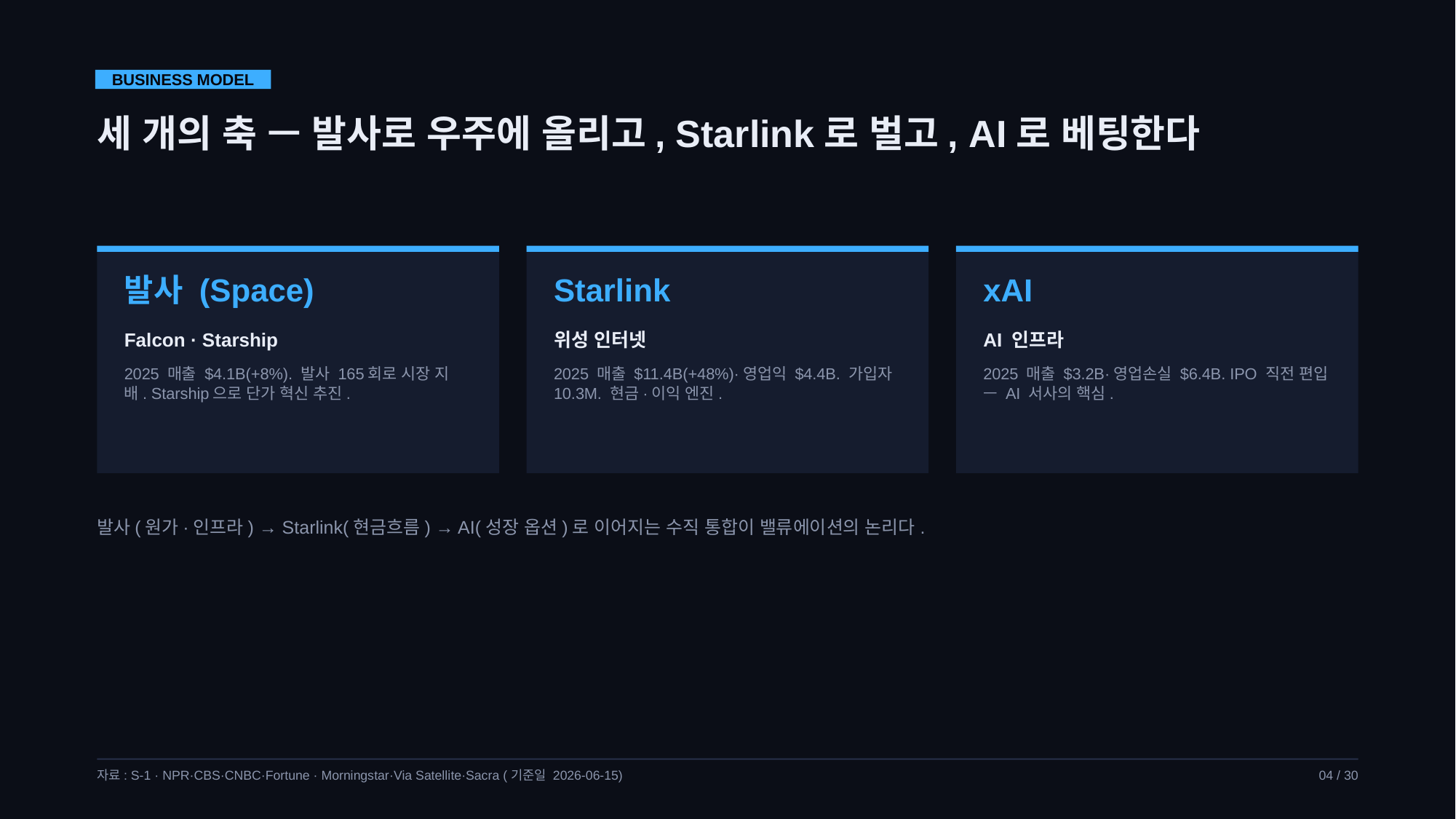

BUSINESS MODEL
세 개의 축 — 발사로 우주에 올리고, Starlink로 벌고, AI로 베팅한다

발사 (Space)
Starlink
xAI
Falcon · Starship
위성 인터넷
AI 인프라
2025 매출 $4.1B(+8%). 발사 165회로 시장 지배. Starship으로 단가 혁신 추진.
2025 매출 $11.4B(+48%)·영업익 $4.4B. 가입자 10.3M. 현금·이익 엔진.
2025 매출 $3.2B·영업손실 $6.4B. IPO 직전 편입 — AI 서사의 핵심.
발사(원가·인프라) → Starlink(현금흐름) → AI(성장 옵션)로 이어지는 수직 통합이 밸류에이션의 논리다.

자료: S-1 · NPR·CBS·CNBC·Fortune · Morningstar·Via Satellite·Sacra (기준일 2026-06-15)
04 / 30